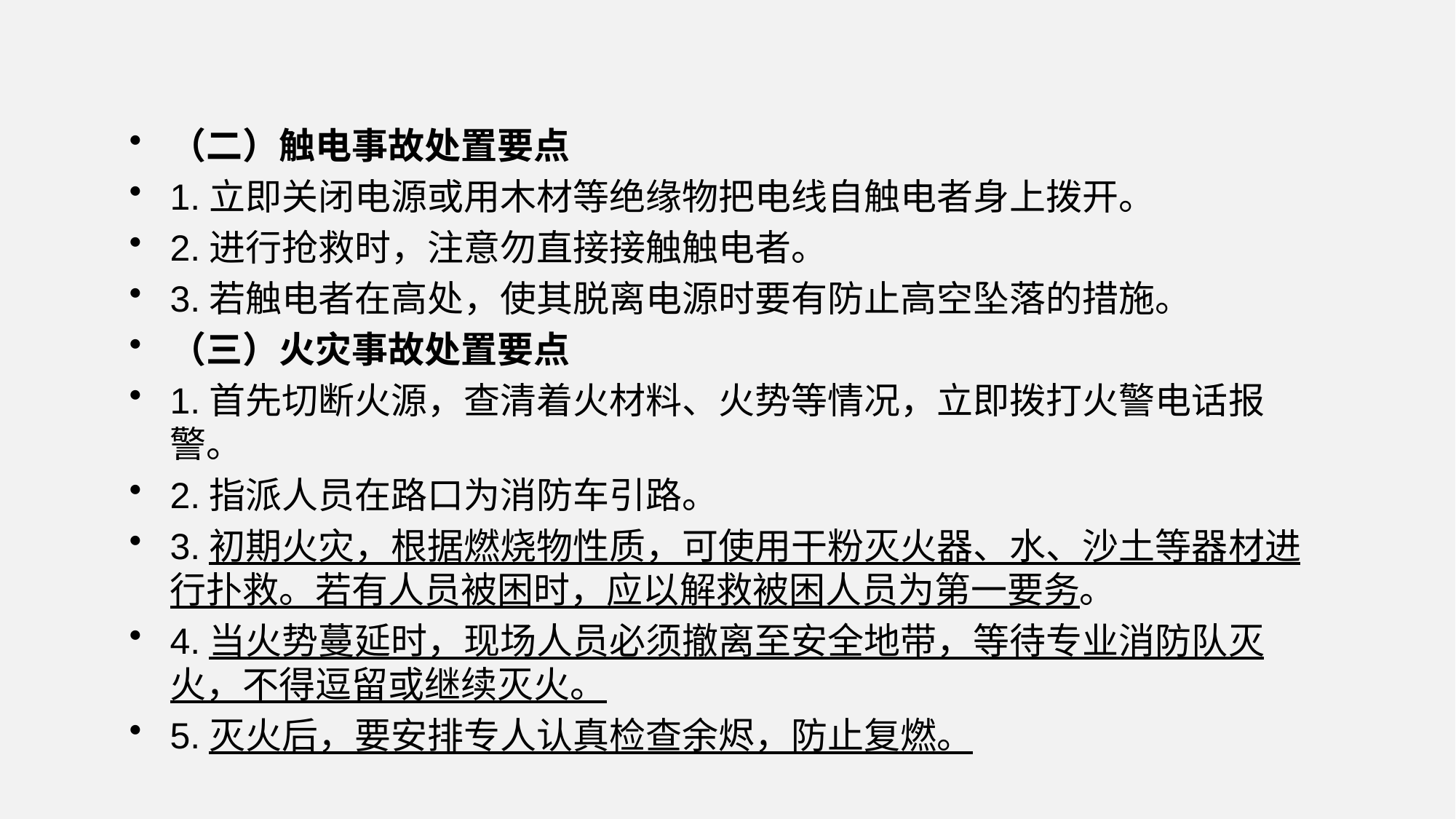

（二）触电事故处置要点
1.立即关闭电源或用木材等绝缘物把电线自触电者身上拨开。
2.进行抢救时，注意勿直接接触触电者。
3.若触电者在高处，使其脱离电源时要有防止高空坠落的措施。
（三）火灾事故处置要点
1.首先切断火源，查清着火材料、火势等情况，立即拨打火警电话报警。
2.指派人员在路口为消防车引路。
3.初期火灾，根据燃烧物性质，可使用干粉灭火器、水、沙土等器材进行扑救。若有人员被困时，应以解救被困人员为第一要务。
4.当火势蔓延时，现场人员必须撤离至安全地带，等待专业消防队灭火，不得逗留或继续灭火。
5.灭火后，要安排专人认真检查余烬，防止复燃。